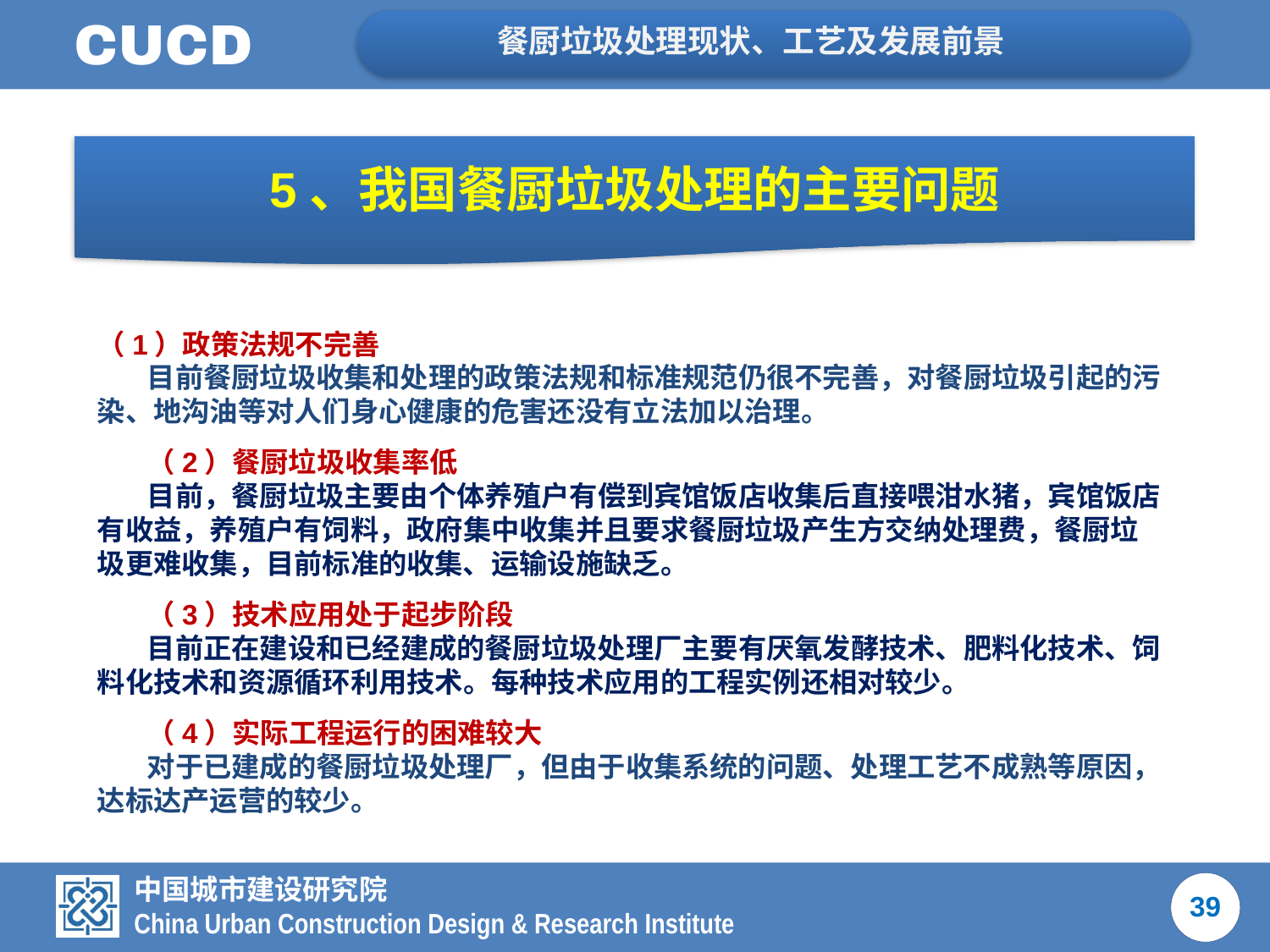

5、我国餐厨垃圾处理的主要问题
（1）政策法规不完善
目前餐厨垃圾收集和处理的政策法规和标准规范仍很不完善，对餐厨垃圾引起的污染、地沟油等对人们身心健康的危害还没有立法加以治理。
（2）餐厨垃圾收集率低
目前，餐厨垃圾主要由个体养殖户有偿到宾馆饭店收集后直接喂泔水猪，宾馆饭店有收益，养殖户有饲料，政府集中收集并且要求餐厨垃圾产生方交纳处理费，餐厨垃圾更难收集，目前标准的收集、运输设施缺乏。
（3）技术应用处于起步阶段
目前正在建设和已经建成的餐厨垃圾处理厂主要有厌氧发酵技术、肥料化技术、饲料化技术和资源循环利用技术。每种技术应用的工程实例还相对较少。
（4）实际工程运行的困难较大
对于已建成的餐厨垃圾处理厂，但由于收集系统的问题、处理工艺不成熟等原因，达标达产运营的较少。
39